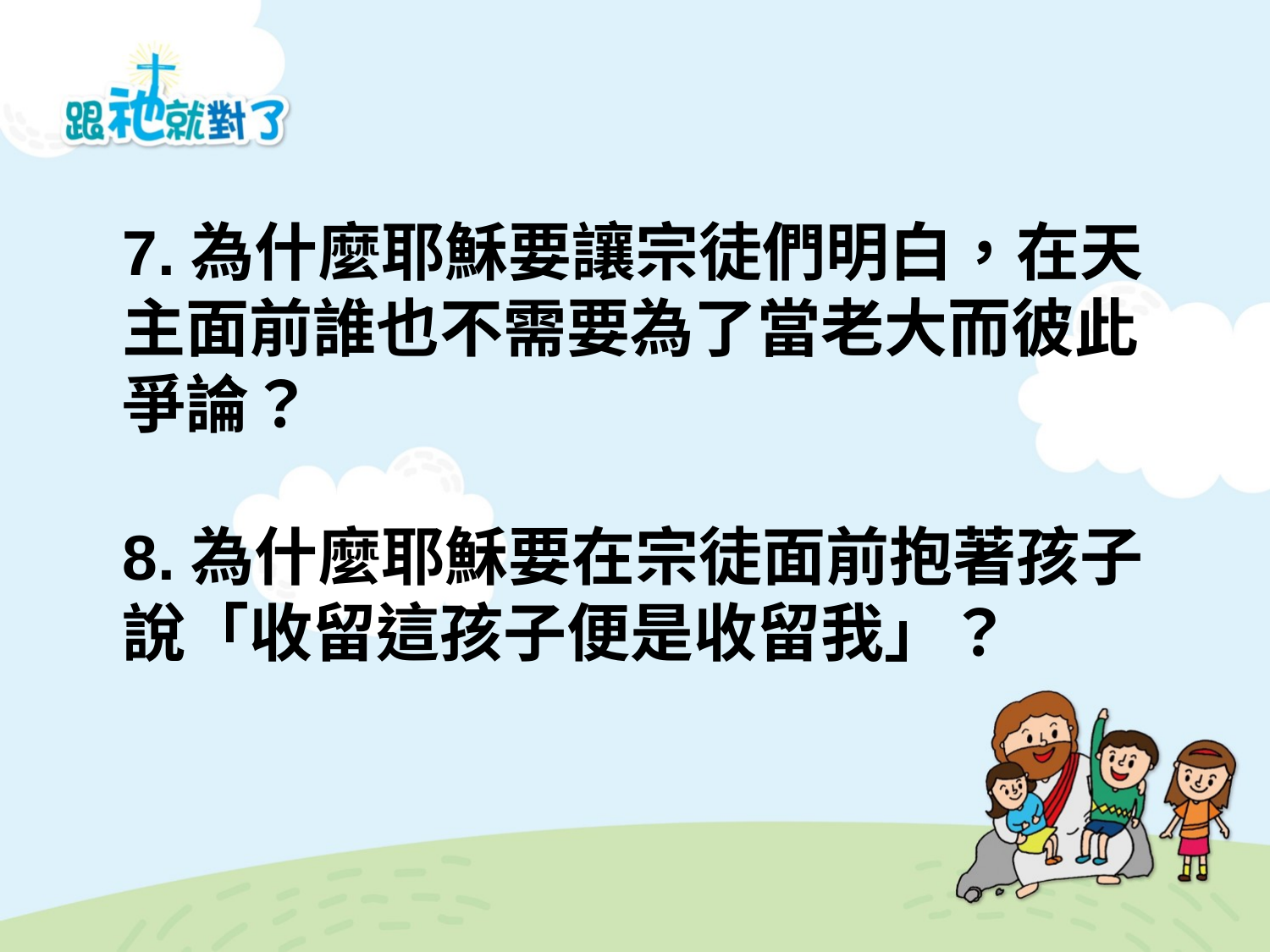

7.為什麼耶穌要讓宗徒們明白，在天主面前誰也不需要為了當老大而彼此爭論？

8.為什麼耶穌要在宗徒面前抱著孩子說「收留這孩子便是收留我」？